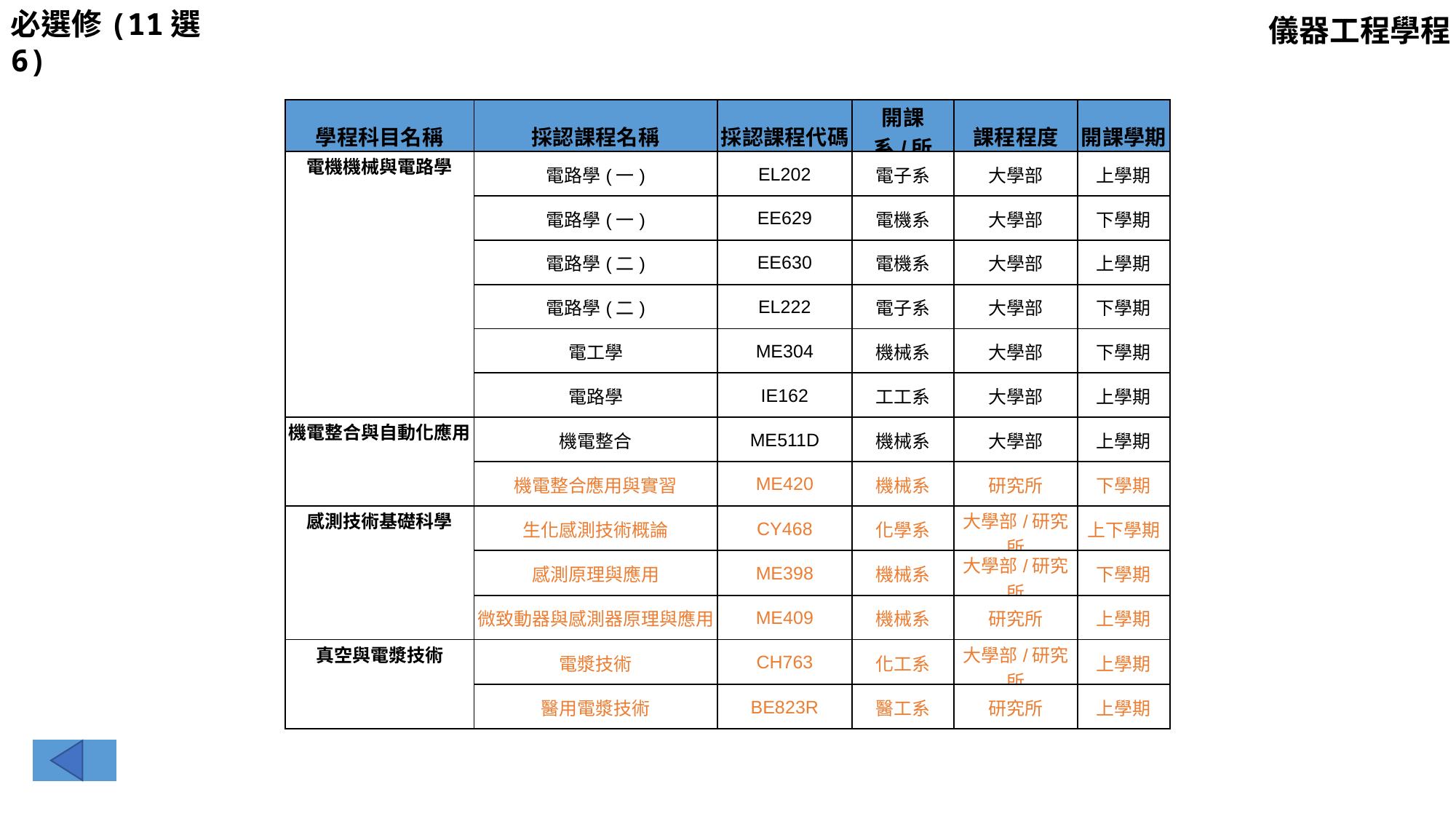

必選修(11選6)
儀器工程學程
| 學程科目名稱 | 採認課程名稱 | 採認課程代碼 | 開課系/所 | 課程程度 | 開課學期 |
| --- | --- | --- | --- | --- | --- |
| 電機機械與電路學 | 電路學(一) | EL202 | 電子系 | 大學部 | 上學期 |
|  | 電路學(一) | EE629 | 電機系 | 大學部 | 下學期 |
|  | 電路學(二) | EE630 | 電機系 | 大學部 | 上學期 |
|  | 電路學(二) | EL222 | 電子系 | 大學部 | 下學期 |
|  | 電工學 | ME304 | 機械系 | 大學部 | 下學期 |
|  | 電路學 | IE162 | 工工系 | 大學部 | 上學期 |
| 機電整合與自動化應用 | 機電整合 | ME511D | 機械系 | 大學部 | 上學期 |
|  | 機電整合應用與實習 | ME420 | 機械系 | 研究所 | 下學期 |
| 感測技術基礎科學 | 生化感測技術概論 | CY468 | 化學系 | 大學部/研究所 | 上下學期 |
|  | 感測原理與應用 | ME398 | 機械系 | 大學部/研究所 | 下學期 |
|  | 微致動器與感測器原理與應用 | ME409 | 機械系 | 研究所 | 上學期 |
| 真空與電漿技術 | 電漿技術 | CH763 | 化工系 | 大學部/研究所 | 上學期 |
|  | 醫用電漿技術 | BE823R | 醫工系 | 研究所 | 上學期 |